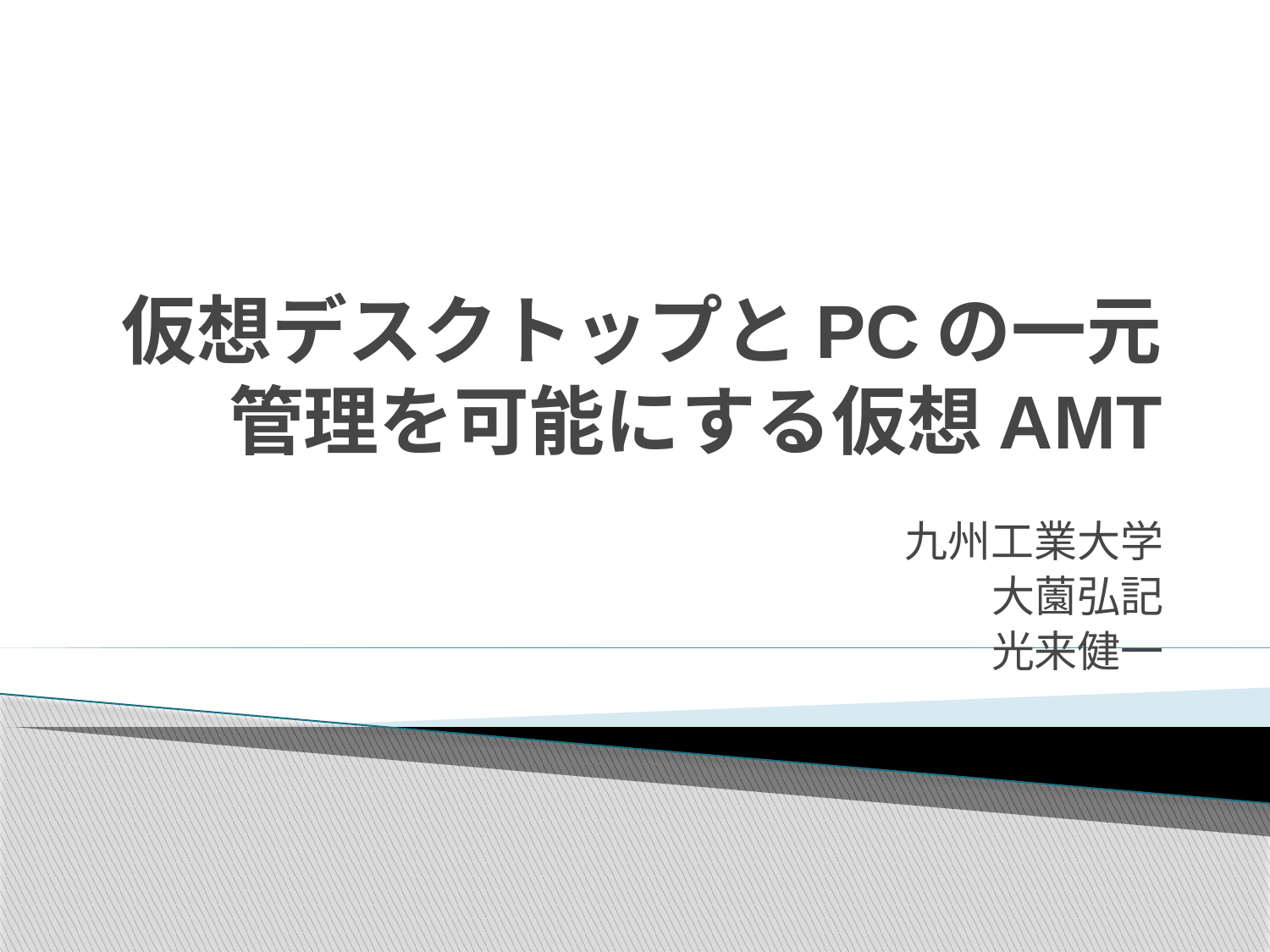

# 仮想デスクトップとPCの一元管理を可能にする仮想AMT

九州工業大学
大薗弘記
光来健一